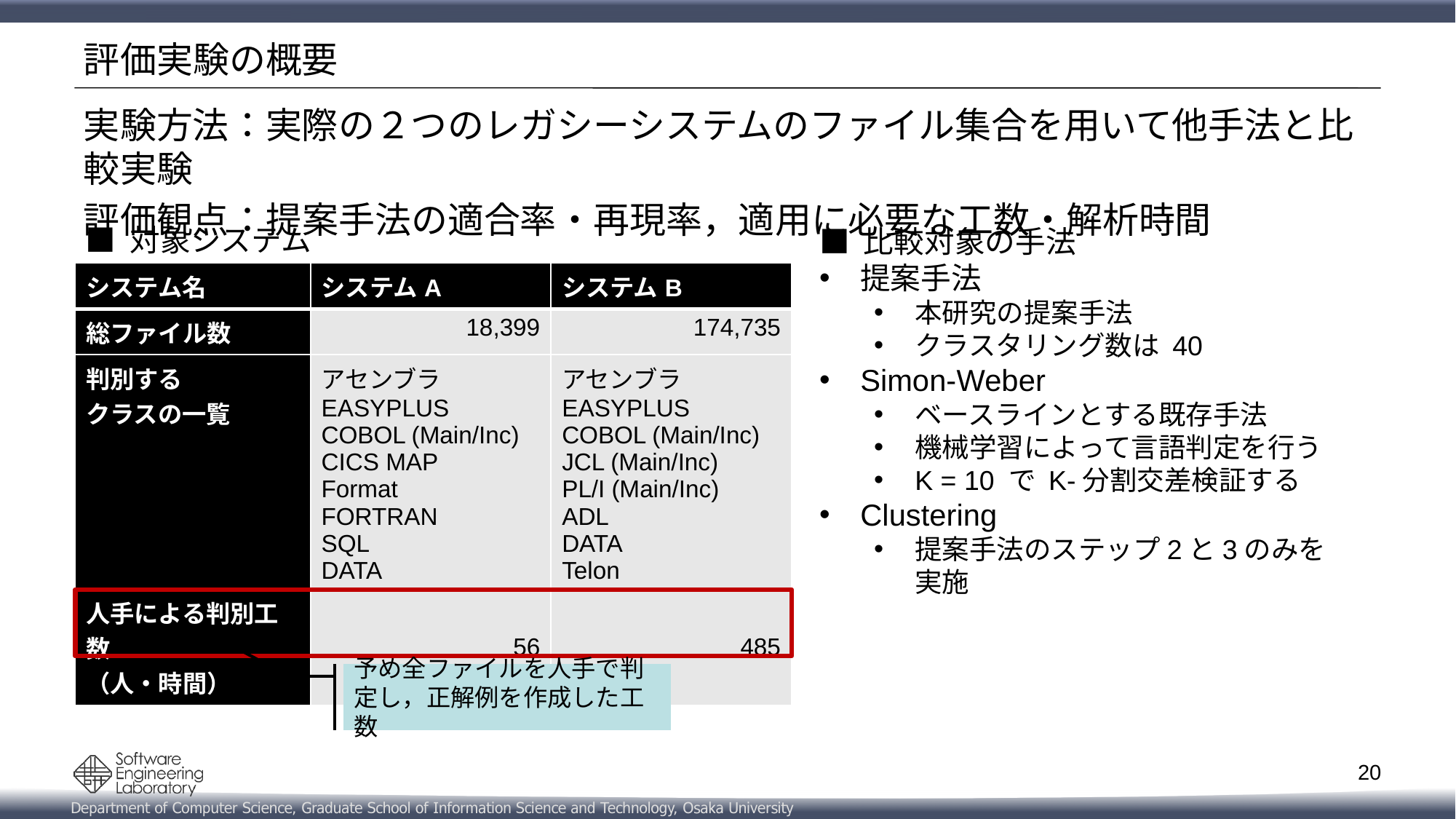

# 評価実験の概要
実験方法：実際の２つのレガシーシステムのファイル集合を用いて他手法と比較実験
評価観点：提案手法の適合率・再現率，適用に必要な工数・解析時間
■ 対象システム
■ 比較対象の手法
提案手法
本研究の提案手法
クラスタリング数は 40
Simon-Weber
ベースラインとする既存手法
機械学習によって言語判定を行う
K = 10 で K-分割交差検証する
Clustering
提案手法のステップ2と3のみを実施
| システム名 | システムA | システムB |
| --- | --- | --- |
| 総ファイル数 | 18,399 | 174,735 |
| 判別する クラスの一覧 | アセンブラ EASYPLUS COBOL (Main/Inc) CICS MAP Format FORTRAN SQL DATA | アセンブラ EASYPLUS COBOL (Main/Inc) JCL (Main/Inc) PL/I (Main/Inc) ADL DATA Telon |
| 人手による判別工数 （人・時間） | 56 | 485 |

予め全ファイルを人手で判定し，正解例を作成した工数
20